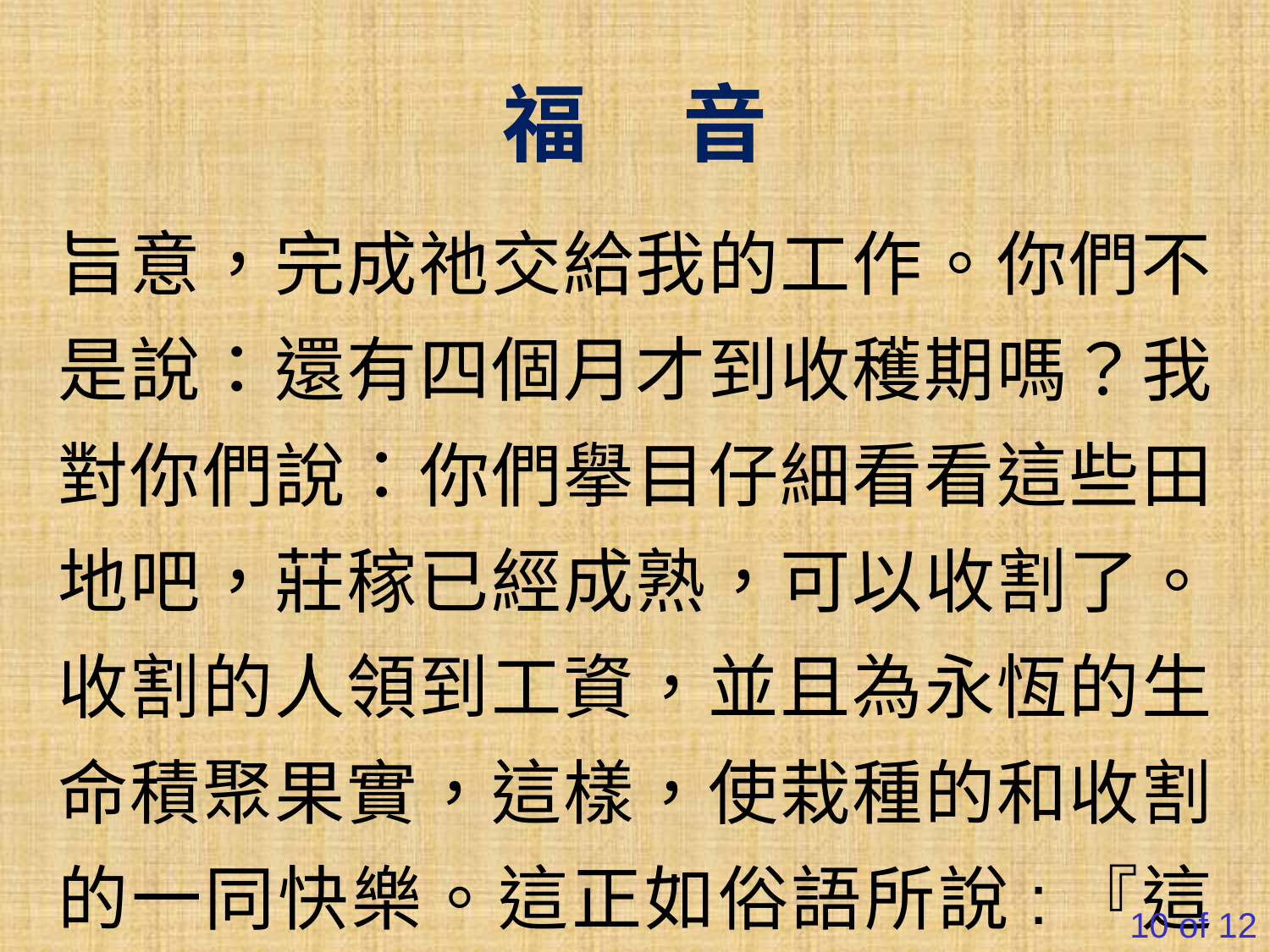

福     音

旨意，完成祂交給我的工作。你們不是說：還有四個月才到收穫期嗎？我對你們說：你們擧目仔細看看這些田地吧，莊稼已經成熟，可以收割了。收割的人領到工資，並且為永恆的生命積聚果實，這樣，使栽種的和收割的一同快樂。這正如俗語所說:『這個
10 of 12